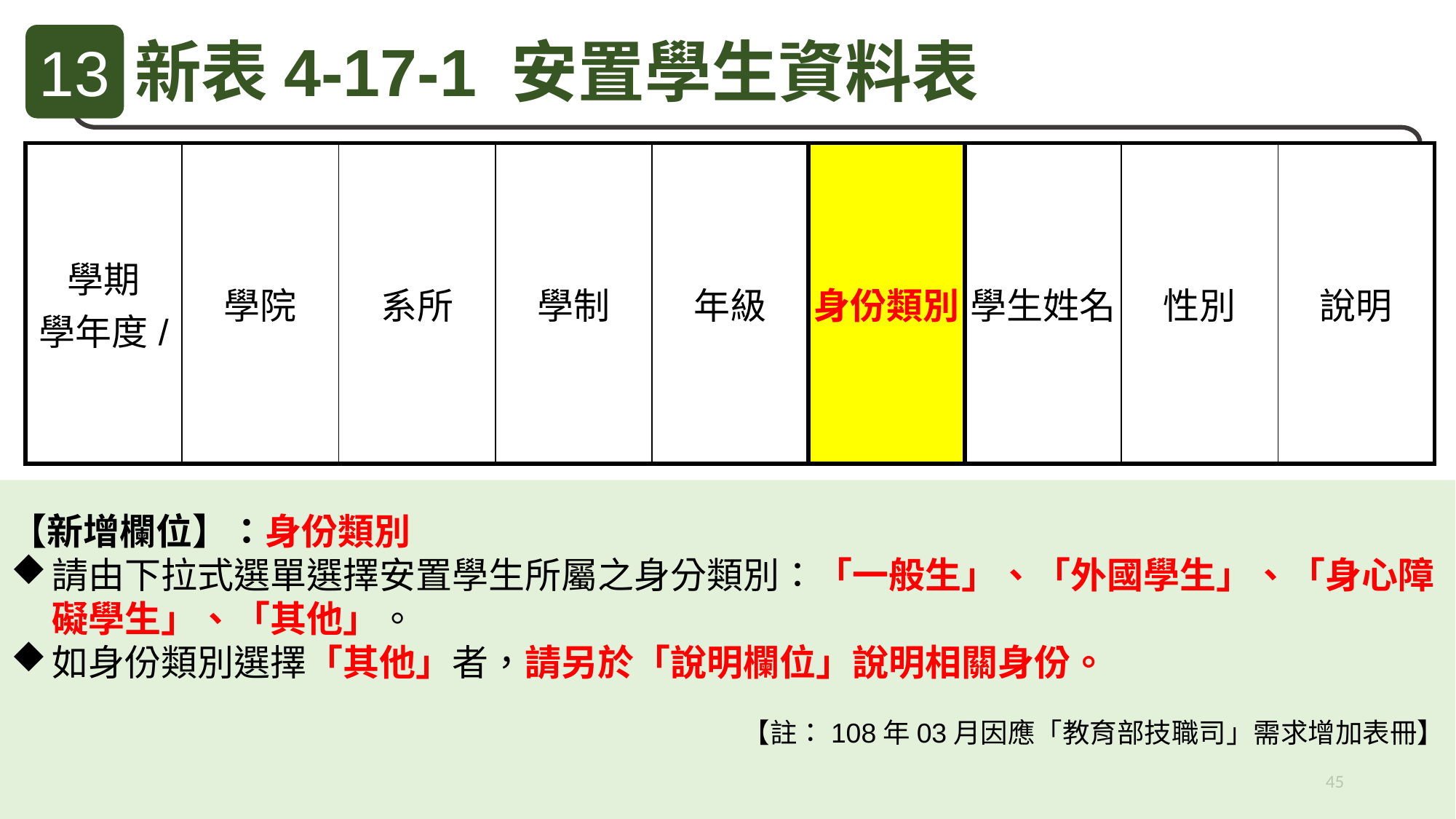

13
新表4-17-1 安置學生資料表

| 學期 學年度/ | 學院 | 系所 | 學制 | 年級 | 身份類別 | 學生姓名 | 性別 | 說明 |
| --- | --- | --- | --- | --- | --- | --- | --- | --- |

【新增欄位】：身份類別
請由下拉式選單選擇安置學生所屬之身分類別：「一般生」、「外國學生」、「身心障礙學生」、「其他」。
如身份類別選擇「其他」者，請另於「說明欄位」說明相關身份。

【註：108年03月因應「教育部技職司」需求增加表冊】

45